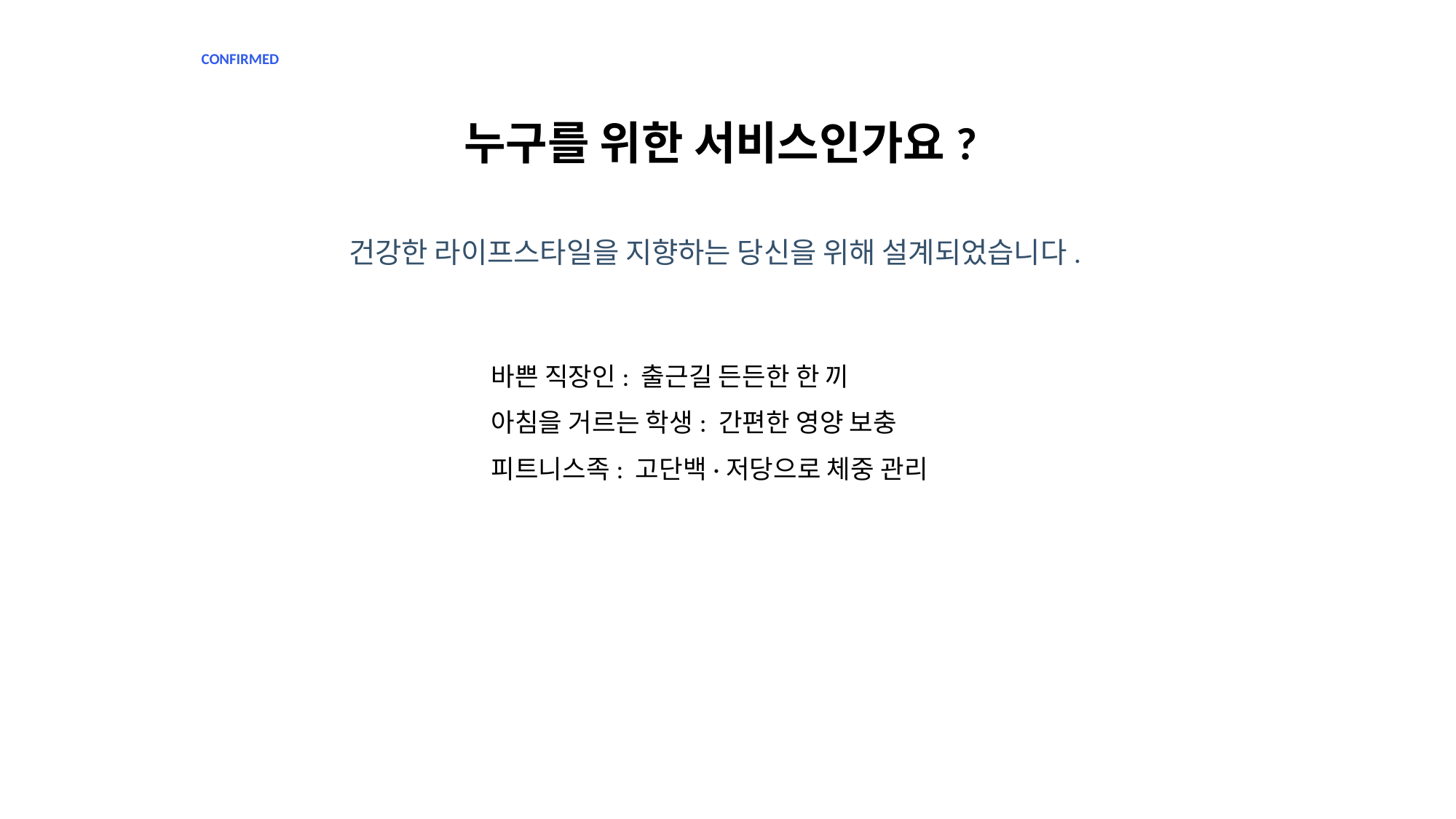

CONFIRMED
누구를 위한 서비스인가요?
건강한 라이프스타일을 지향하는 당신을 위해 설계되었습니다.
바쁜 직장인: 출근길 든든한 한 끼
아침을 거르는 학생: 간편한 영양 보충
피트니스족: 고단백·저당으로 체중 관리